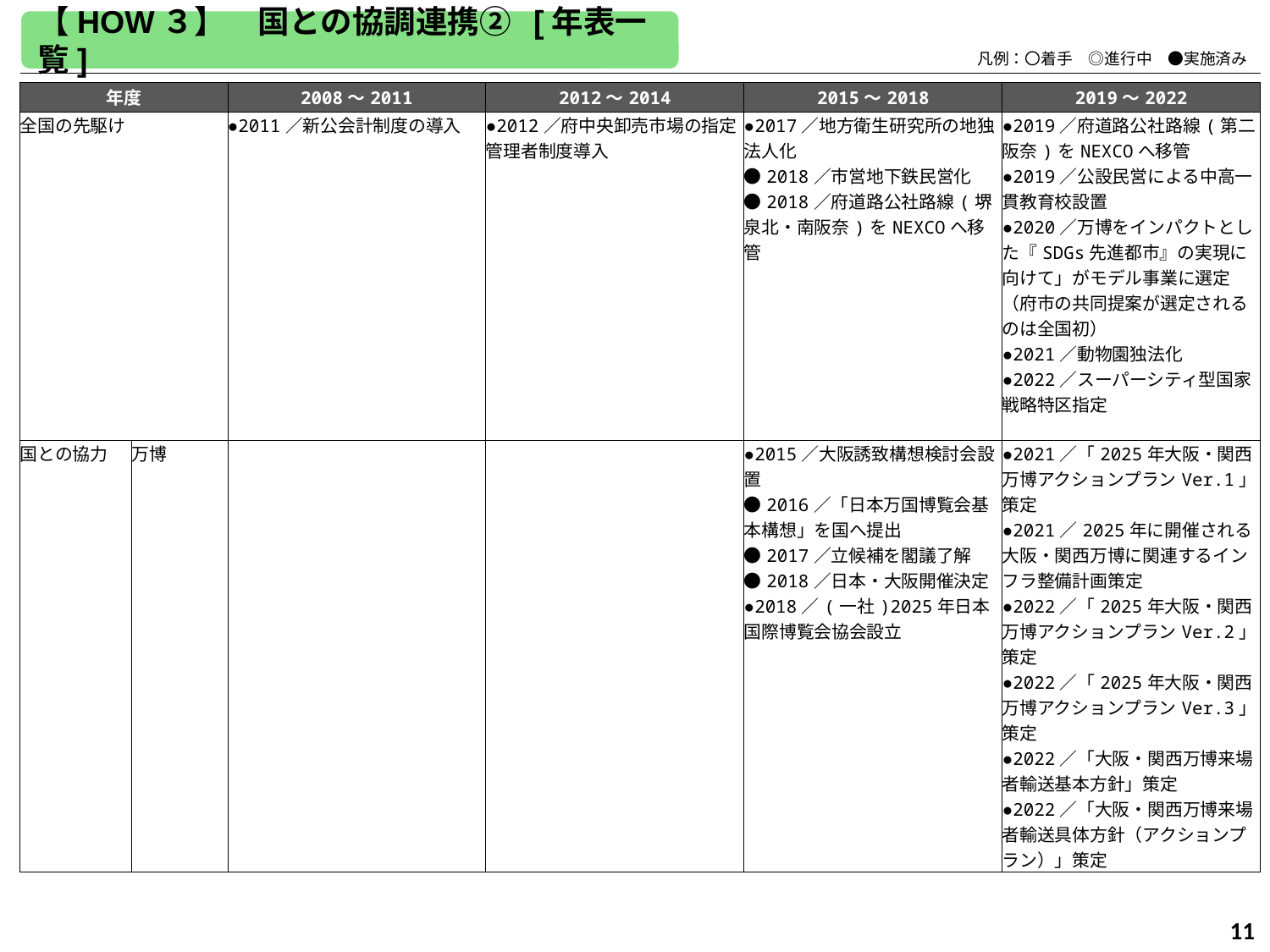

【HOW３】　国との協調連携②  [年表一覧]
　　　　凡例：〇着手　◎進行中　●実施済み
| 年度 |  | 2008～2011 | 2012～2014 | 2015～2018 | 2019～2022 |
| --- | --- | --- | --- | --- | --- |
| 全国の先駆け |  | ●2011／新公会計制度の導入 | ●2012／府中央卸売市場の指定管理者制度導入 | ●2017／地方衛生研究所の地独法人化 ●2018／市営地下鉄民営化 ●2018／府道路公社路線(堺泉北・南阪奈)をNEXCOへ移管 | ●2019／府道路公社路線(第二阪奈)をNEXCOへ移管 ●2019／公設民営による中高一貫教育校設置 ●2020／万博をインパクトとした『SDGs先進都市』の実現に向けて」がモデル事業に選定（府市の共同提案が選定されるのは全国初） ●2021／動物園独法化 ●2022／スーパーシティ型国家戦略特区指定 |
| 国との協力 | 万博 |  |  | ●2015／大阪誘致構想検討会設置 ●2016／「日本万国博覧会基本構想」を国へ提出 ●2017／立候補を閣議了解 ●2018／日本・大阪開催決定 ●2018／(一社)2025年日本国際博覧会協会設立 | ●2021／「2025年大阪・関西万博アクションプランVer.1」策定 ●2021／2025年に開催される大阪・関西万博に関連するインフラ整備計画策定 ●2022／「2025年大阪・関西万博アクションプランVer.2」策定 ●2022／「2025年大阪・関西万博アクションプランVer.3」策定 ●2022／「大阪・関西万博来場者輸送基本方針」策定 ●2022／「大阪・関西万博来場者輸送具体方針（アクションプラン）」策定 |
11